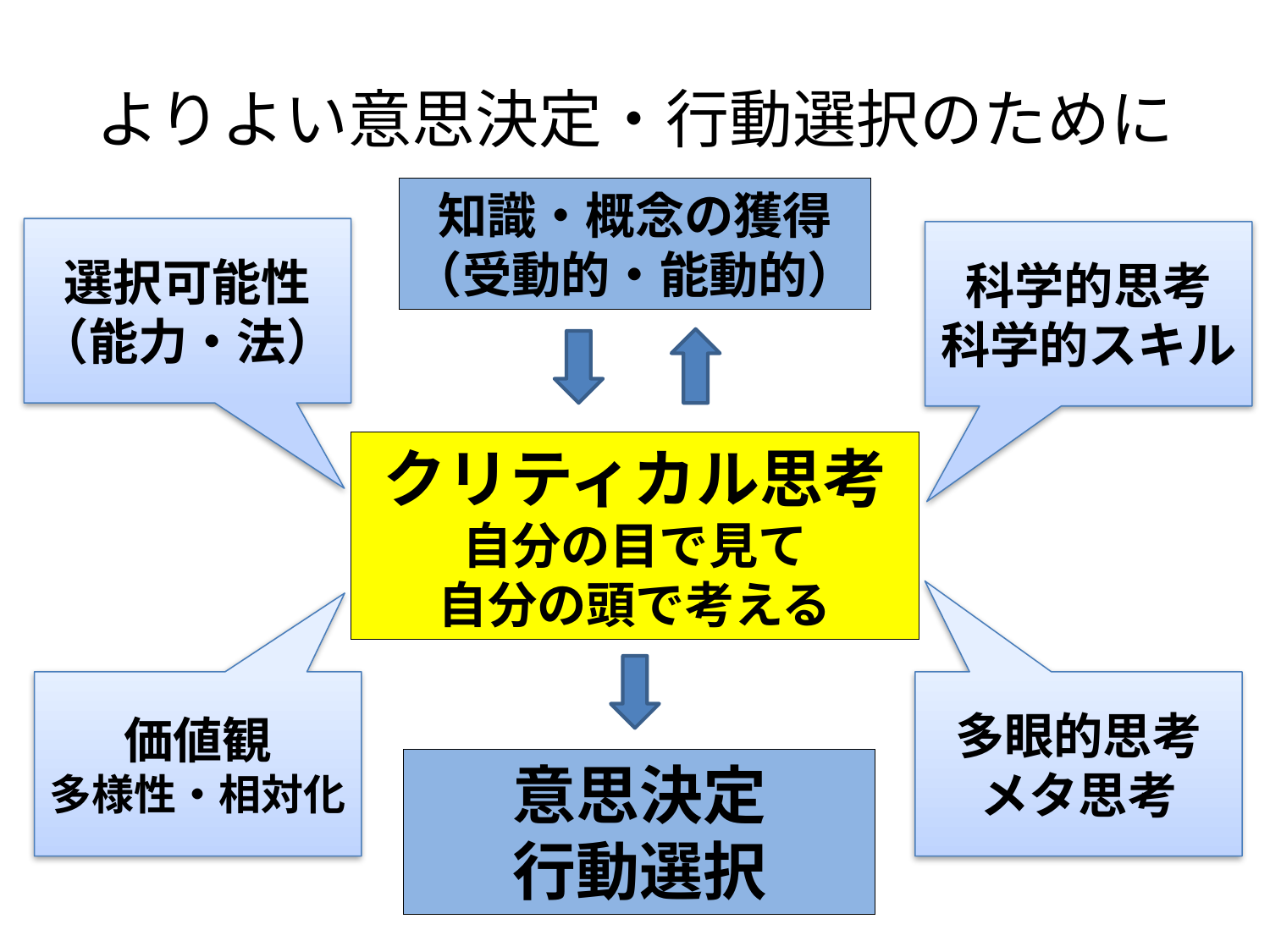

# よりよい意思決定・行動選択のために
知識・概念の獲得
（受動的・能動的）
選択可能性
（能力・法）
科学的思考
科学的スキル

クリティカル思考
自分の目で見て
自分の頭で考える

価値観
多様性・相対化
多眼的思考
メタ思考
意思決定
行動選択